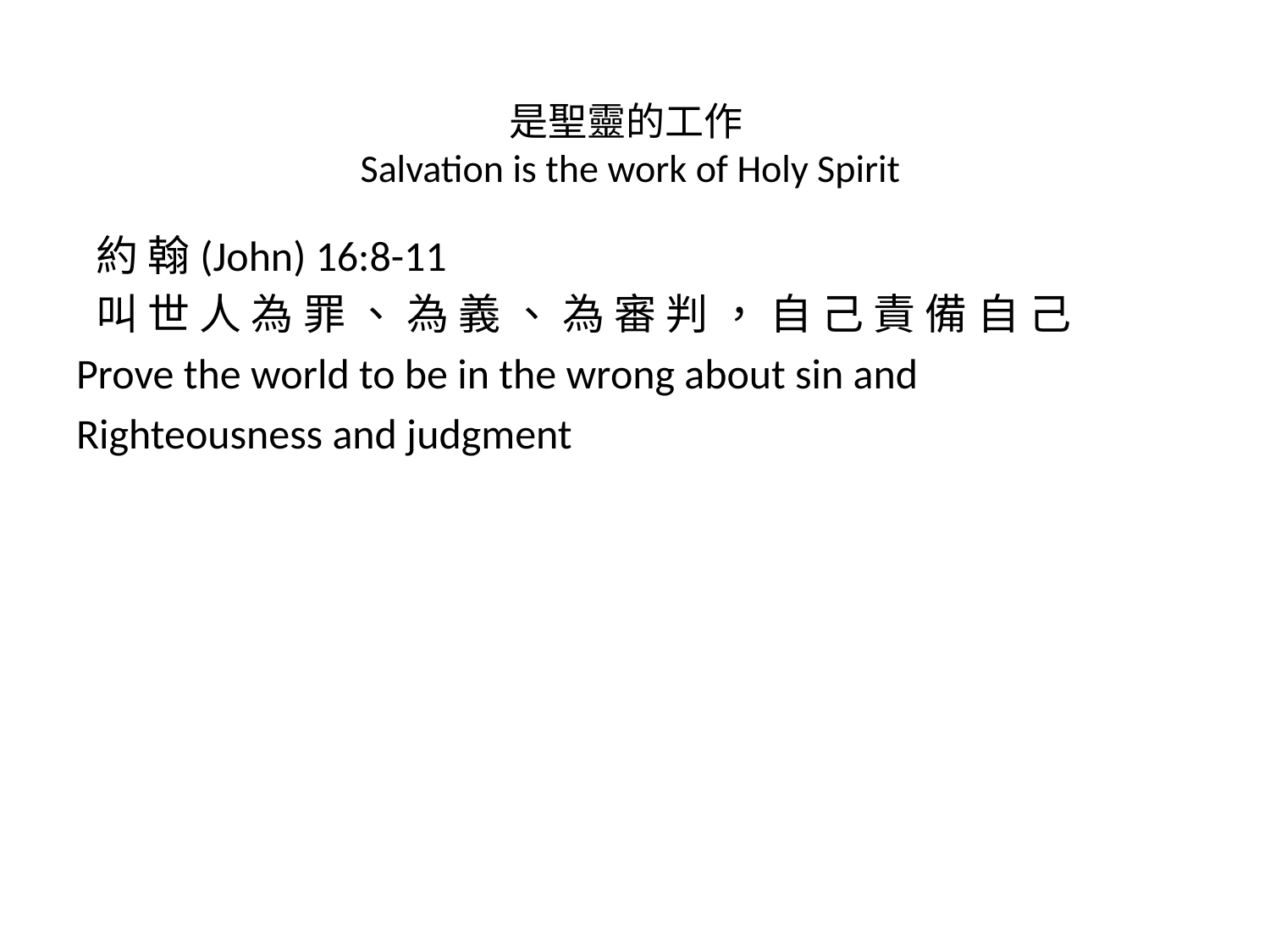

# 是聖靈的工作 Salvation is the work of Holy Spirit
 約 翰(John) 16:8-11
 叫 世 人 為 罪 、 為 義 、 為 審 判 ， 自 己 責 備 自 己
Prove the world to be in the wrong about sin and
Righteousness and judgment